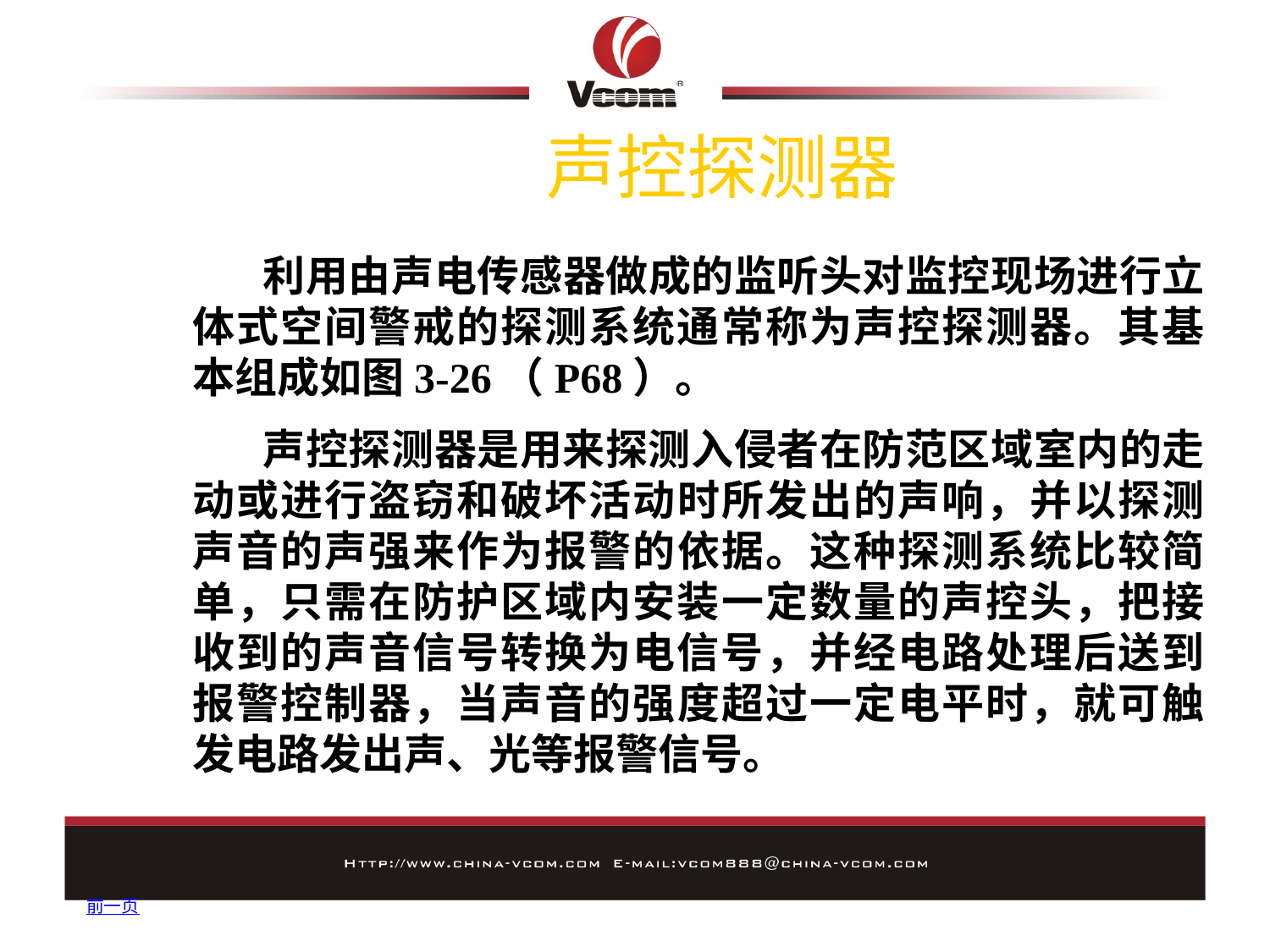

声控探测器
      利用由声电传感器做成的监听头对监控现场进行立体式空间警戒的探测系统通常称为声控探测器。其基本组成如图3-26（P68）。
      声控探测器是用来探测入侵者在防范区域室内的走动或进行盗窃和破坏活动时所发出的声响，并以探测声音的声强来作为报警的依据。这种探测系统比较简单，只需在防护区域内安装一定数量的声控头，把接收到的声音信号转换为电信号，并经电路处理后送到报警控制器，当声音的强度超过一定电平时，就可触发电路发出声、光等报警信号。
前一页